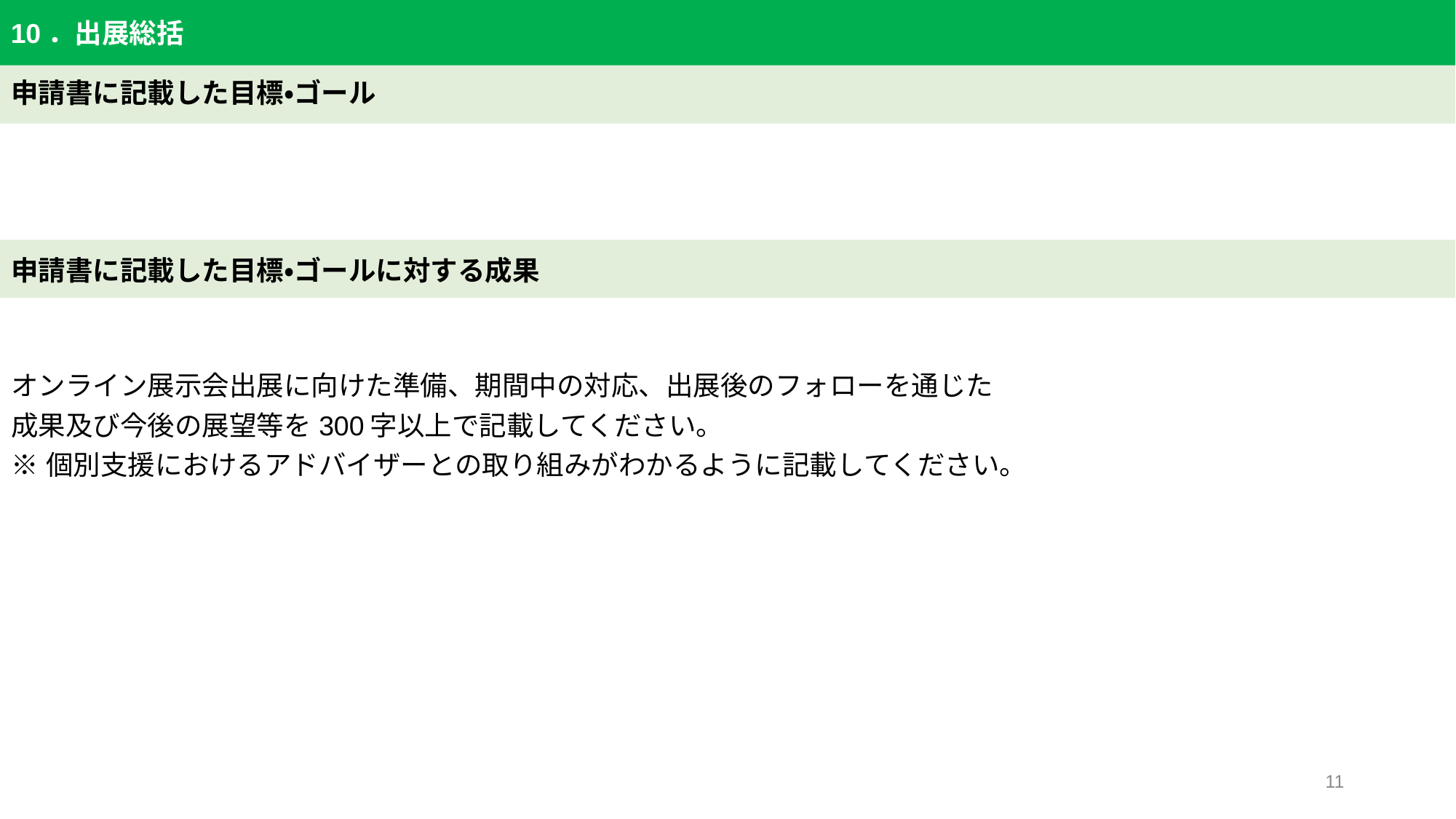

|  |
| --- |
| 申請書に記載した目標・ゴール |
|  |
| 申請書に記載した目標・ゴールに対する成果 |
| オンライン展示会出展に向けた準備、期間中の対応、出展後のフォローを通じた 成果及び今後の展望等を300字以上で記載してください。 ※個別支援におけるアドバイザーとの取り組みがわかるように記載してください。 |
10．出展総括
11